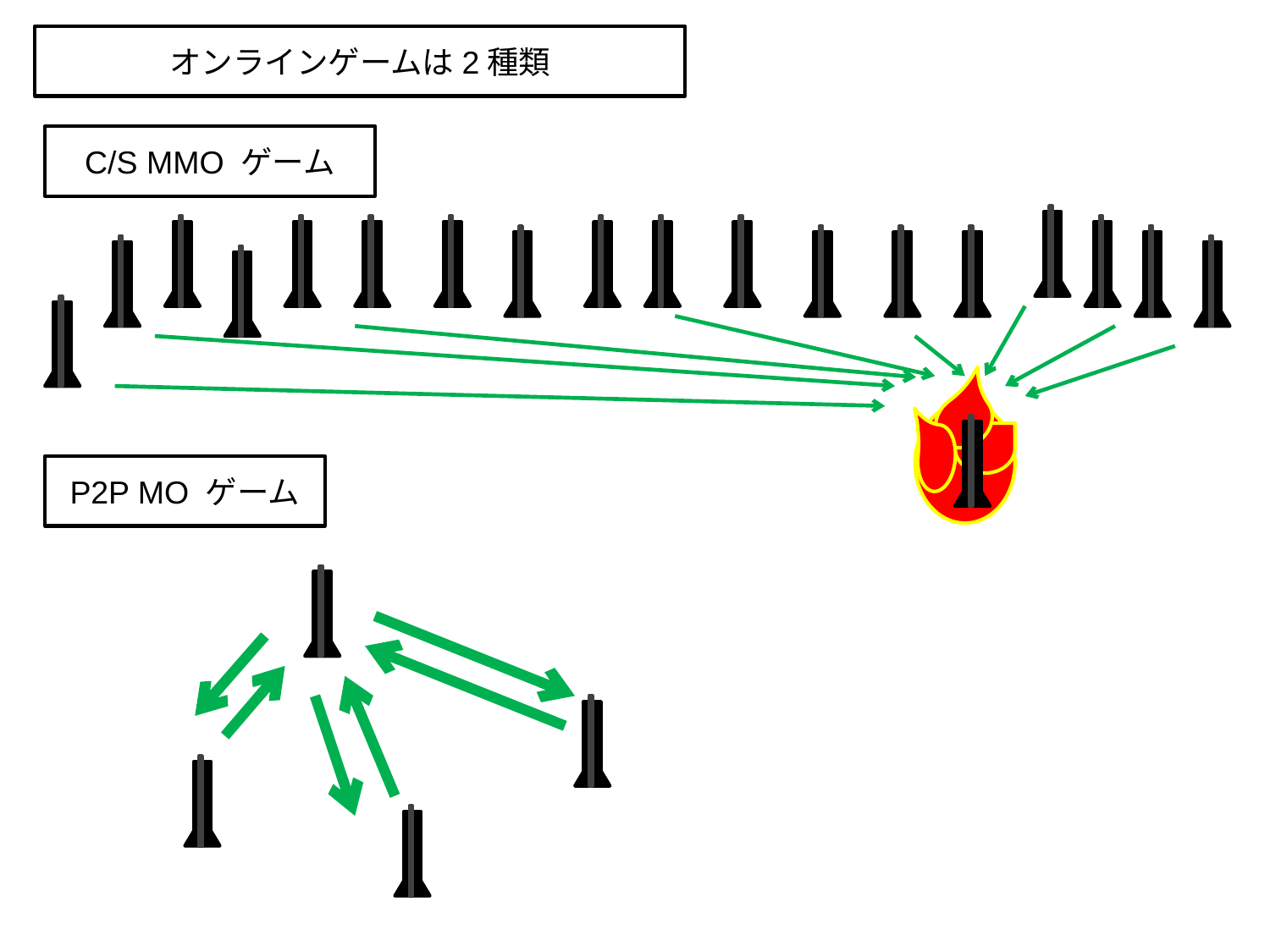

オンラインゲームは2種類
C/S MMO ゲーム

P2P MO ゲーム